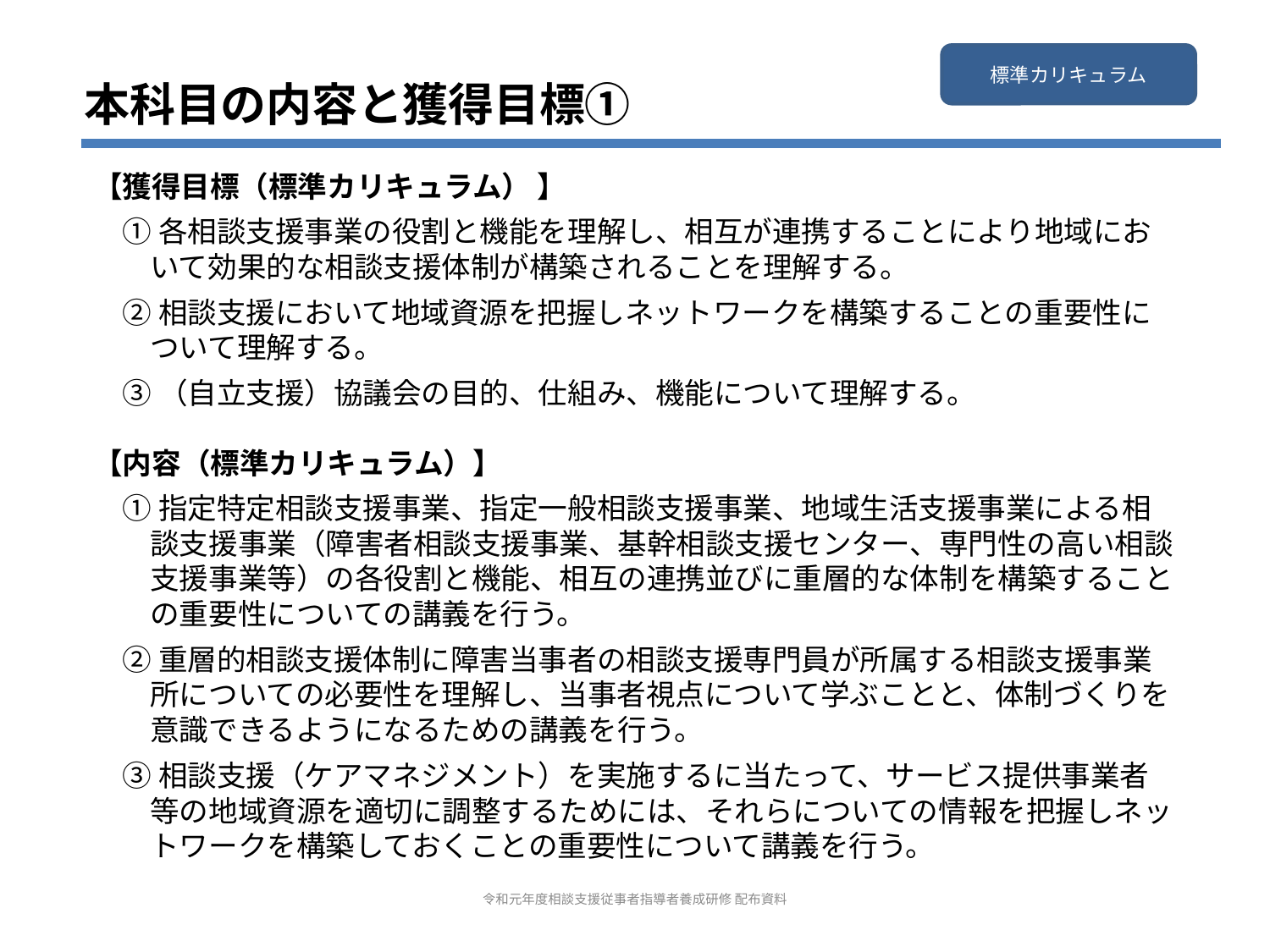

標準カリキュラム
本科目の内容と獲得目標①
【獲得目標（標準カリキュラム） 】

　① 各相談支援事業の役割と機能を理解し、相互が連携することにより地域において効果的な相談支援体制が構築されることを理解する。

　② 相談支援において地域資源を把握しネットワークを構築することの重要性について理解する。

　③ （自立支援）協議会の目的、仕組み、機能について理解する。

【内容（標準カリキュラム）】

　① 指定特定相談支援事業、指定一般相談支援事業、地域生活支援事業による相談支援事業（障害者相談支援事業、基幹相談支援センター、専門性の高い相談支援事業等）の各役割と機能、相互の連携並びに重層的な体制を構築することの重要性についての講義を行う。

　② 重層的相談支援体制に障害当事者の相談支援専門員が所属する相談支援事業所についての必要性を理解し、当事者視点について学ぶことと、体制づくりを意識できるようになるための講義を行う。

　③ 相談支援（ケアマネジメント）を実施するに当たって、サービス提供事業者等の地域資源を適切に調整するためには、それらについての情報を把握しネットワークを構築しておくことの重要性について講義を行う。
令和元年度相談支援従事者指導者養成研修 配布資料